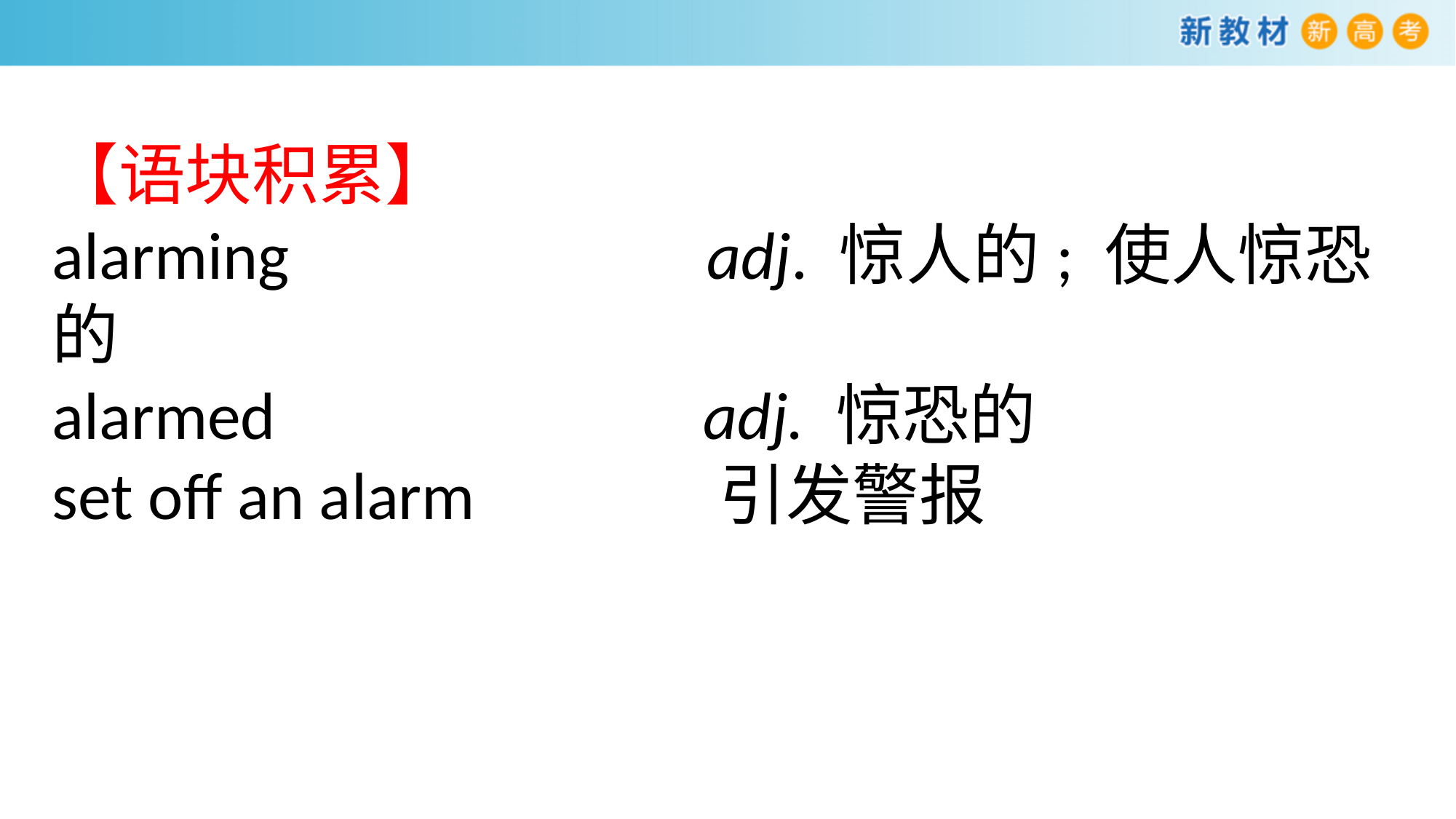

【语块积累】
alarming　　　　　　	adj. 惊人的; 使人惊恐的
alarmed			       adj. 惊恐的
set off an alarm		       引发警报